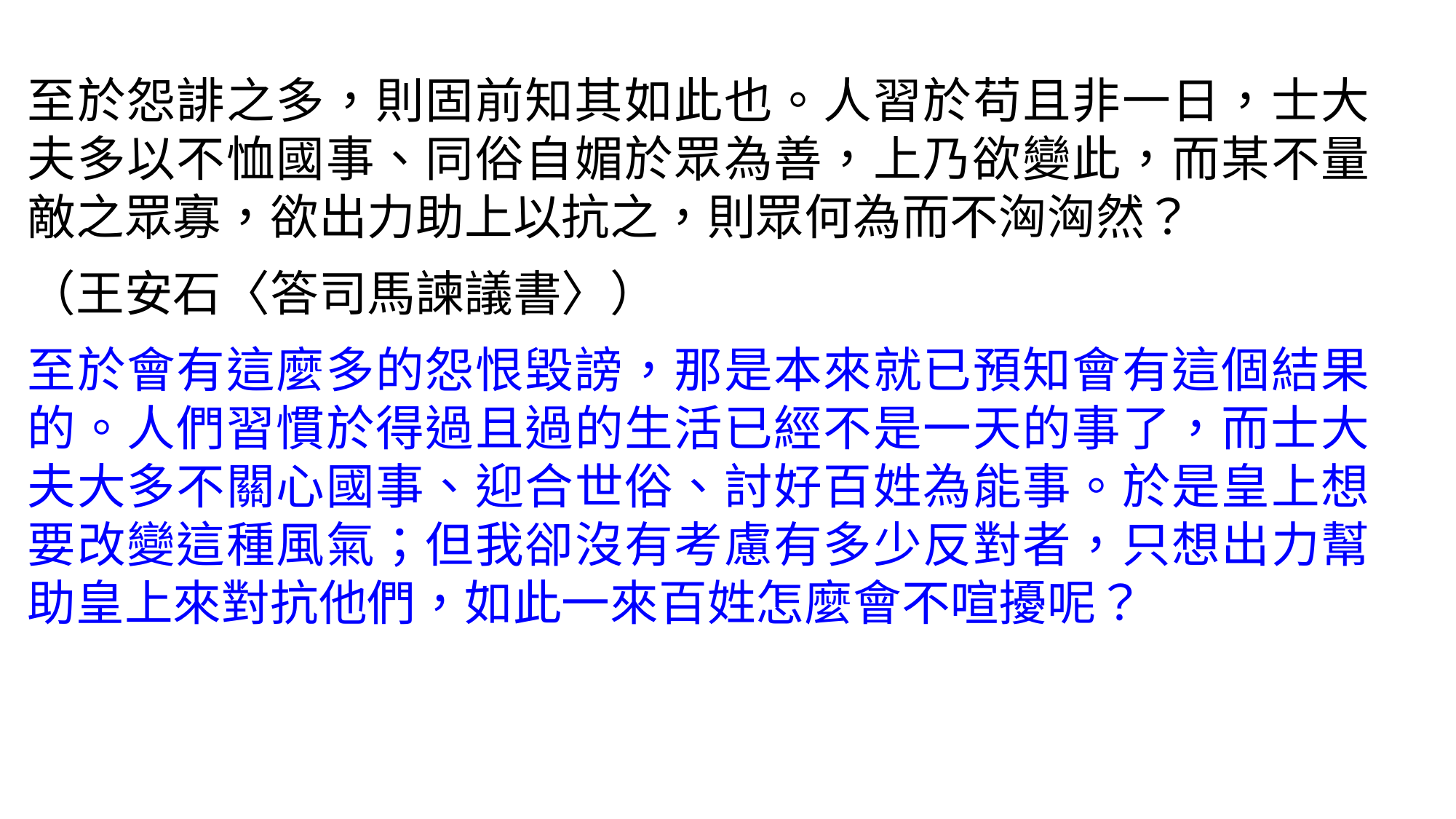

至於怨誹之多，則固前知其如此也。人習於苟且非一日，士大夫多以不恤國事、同俗自媚於眾為善，上乃欲變此，而某不量敵之眾寡，欲出力助上以抗之，則眾何為而不洶洶然？
（王安石〈答司馬諫議書〉）
至於會有這麼多的怨恨毀謗，那是本來就已預知會有這個結果的。人們習慣於得過且過的生活已經不是一天的事了，而士大夫大多不關心國事、迎合世俗、討好百姓為能事。於是皇上想要改變這種風氣；但我卻沒有考慮有多少反對者，只想出力幫助皇上來對抗他們，如此一來百姓怎麼會不喧擾呢？